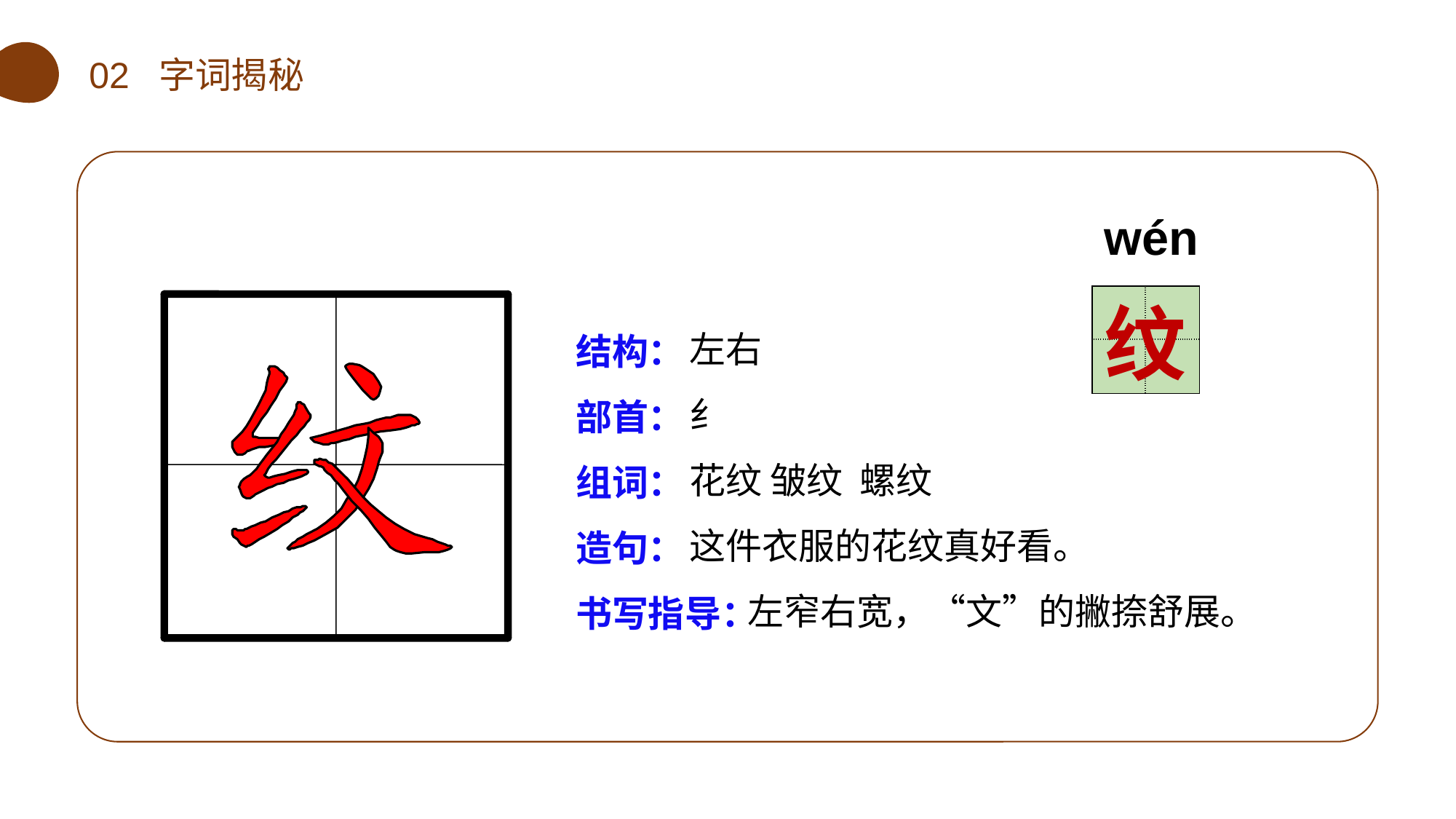

02  字词揭秘
wén
|  |  |
| --- | --- |
|  |  |
纹

左右
纟
花纹 皱纹  螺纹
这件衣服的花纹真好看。
      左窄右宽，“文”的撇捺舒展。
结构：
部首：
组词：
造句：
书写指导：